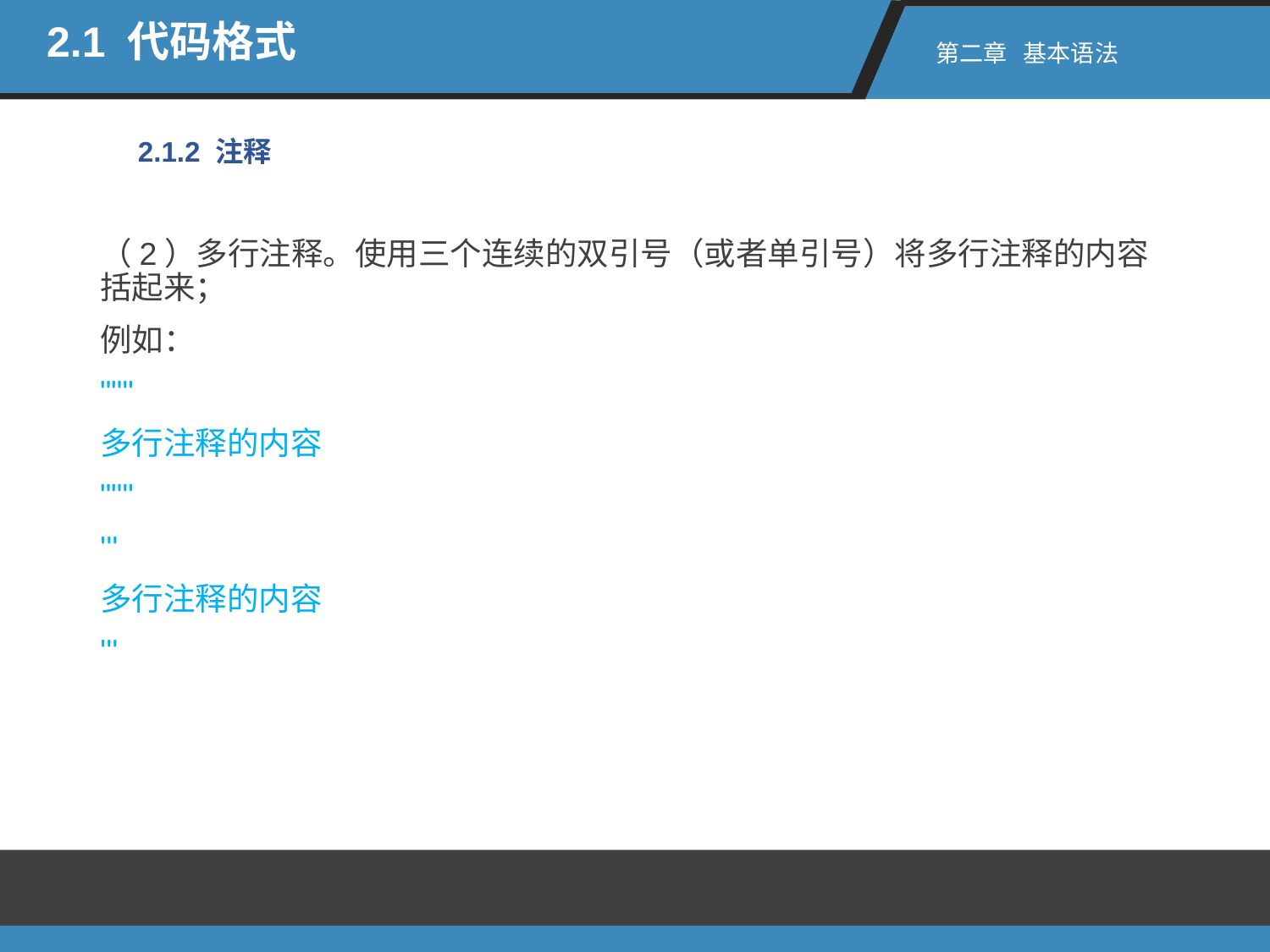

2.1 代码格式

第二章   基本语法
2.1.2 注释

（2）多行注释。使用三个连续的双引号（或者单引号）将多行注释的内容括起来；
例如：
"""
多行注释的内容
"""
'''
多行注释的内容
'''